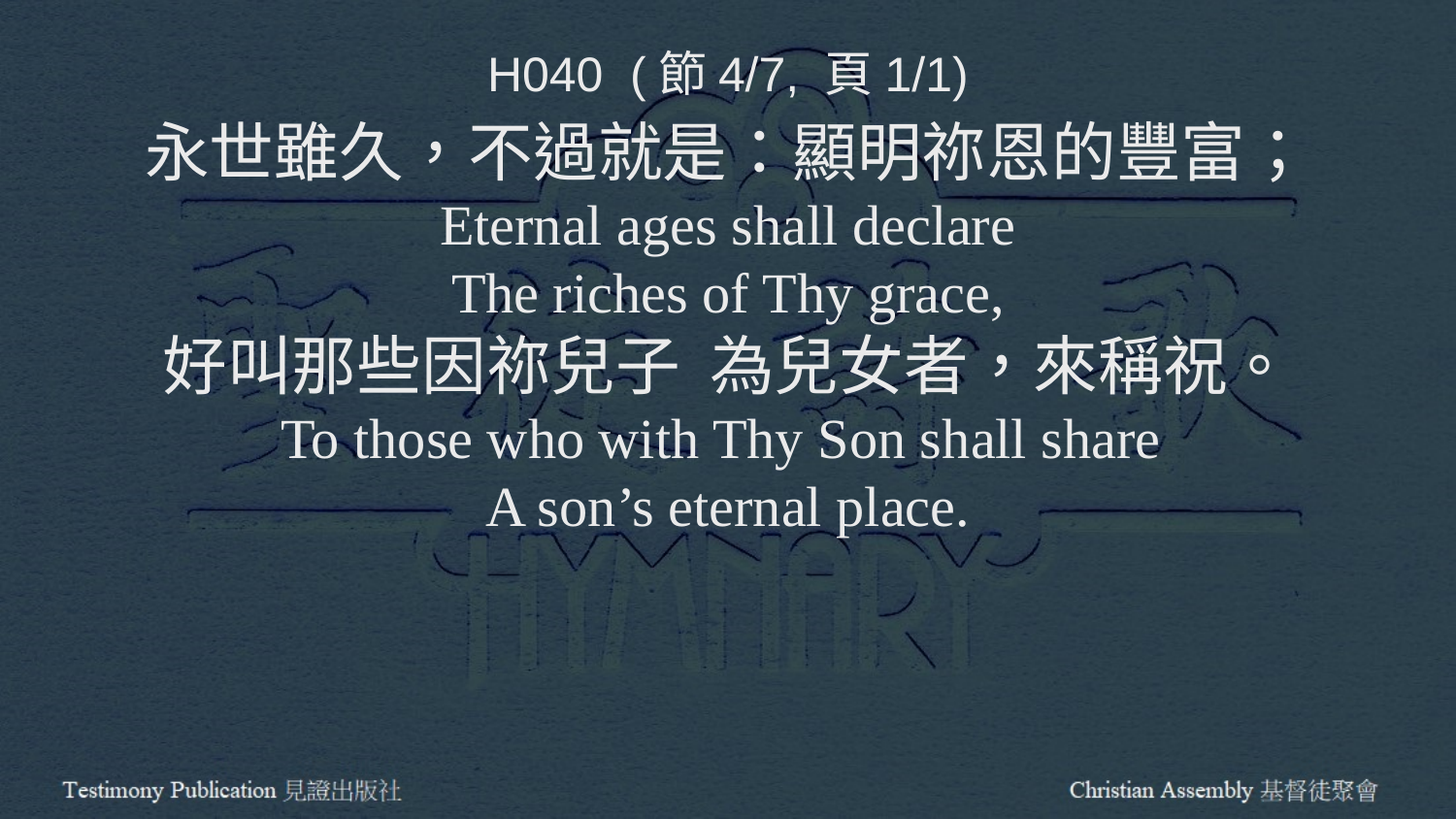

H040  (節4/7, 頁1/1)
永世雖久，不過就是：顯明祢恩的豐富；
Eternal ages shall declare
The riches of Thy grace,
好叫那些因祢兒子  為兒女者，來稱祝。
To those who with Thy Son shall share
A son’s eternal place.